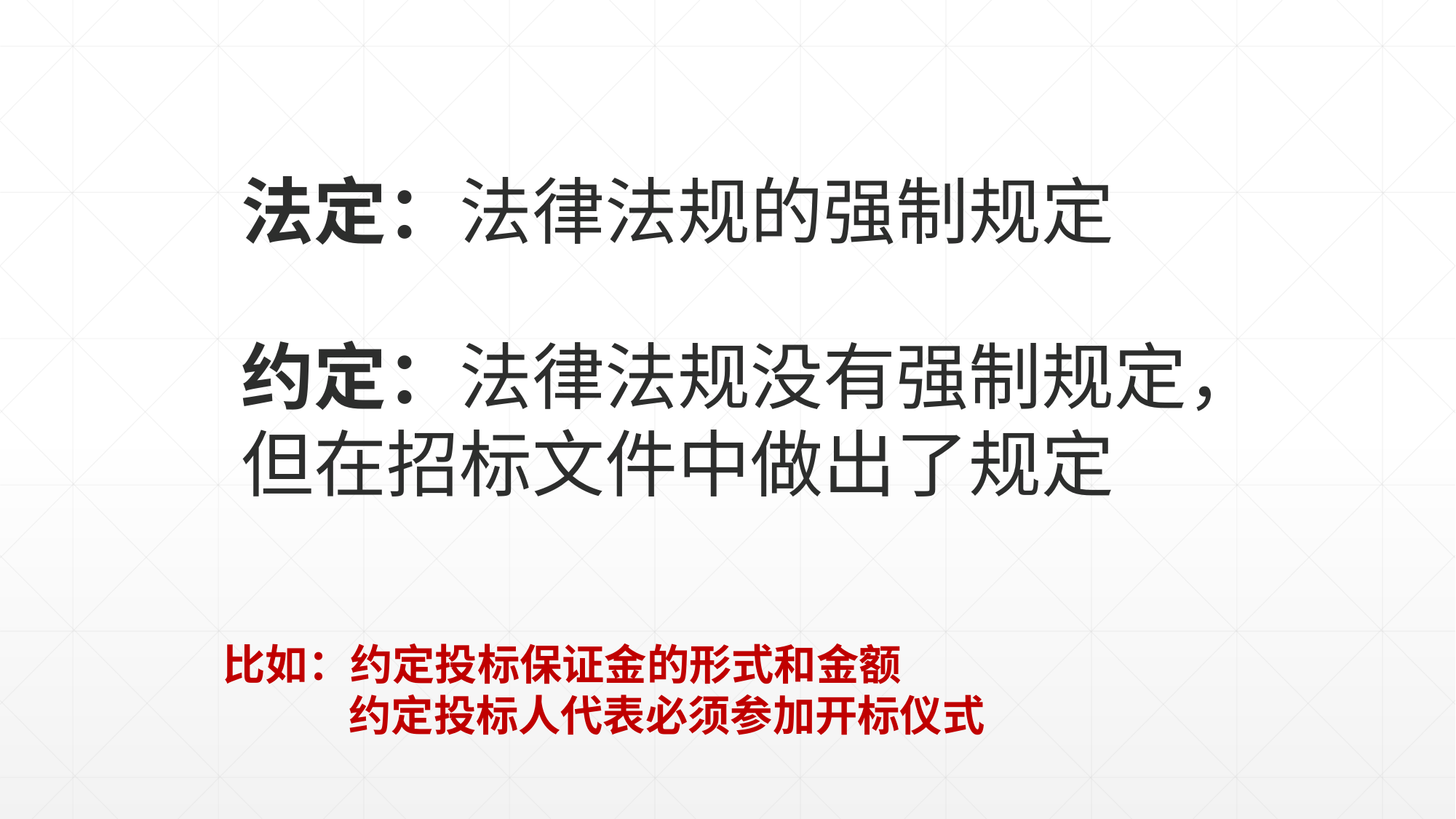

法定：法律法规的强制规定
约定：法律法规没有强制规定，但在招标文件中做出了规定
比如：约定投标保证金的形式和金额
            约定投标人代表必须参加开标仪式